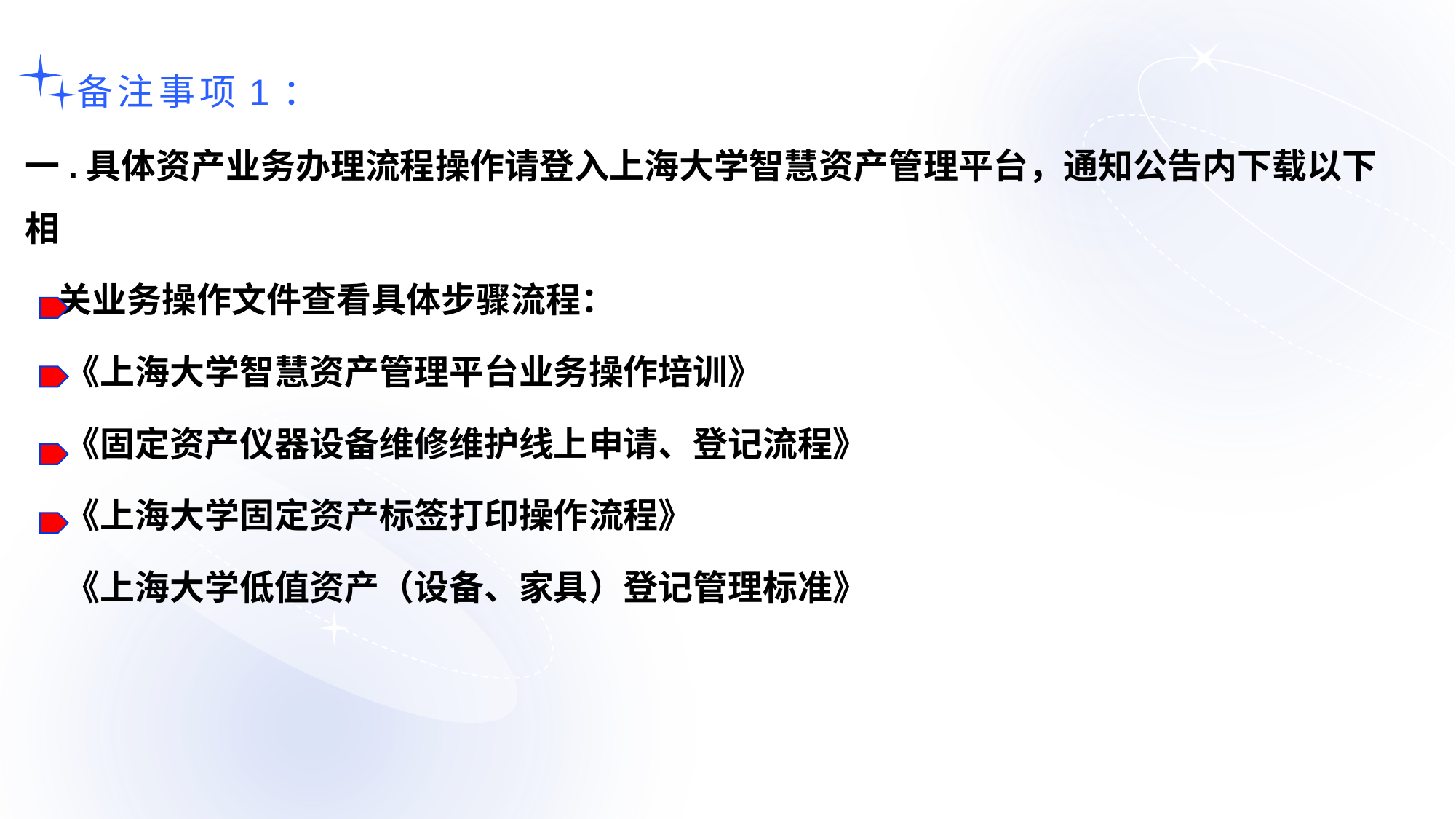

备注事项1：
一.具体资产业务办理流程操作请登入上海大学智慧资产管理平台，通知公告内下载以下相
   关业务操作文件查看具体步骤流程：
    《上海大学智慧资产管理平台业务操作培训》
    《固定资产仪器设备维修维护线上申请、登记流程》
    《上海大学固定资产标签打印操作流程》
    《上海大学低值资产（设备、家具）登记管理标准》